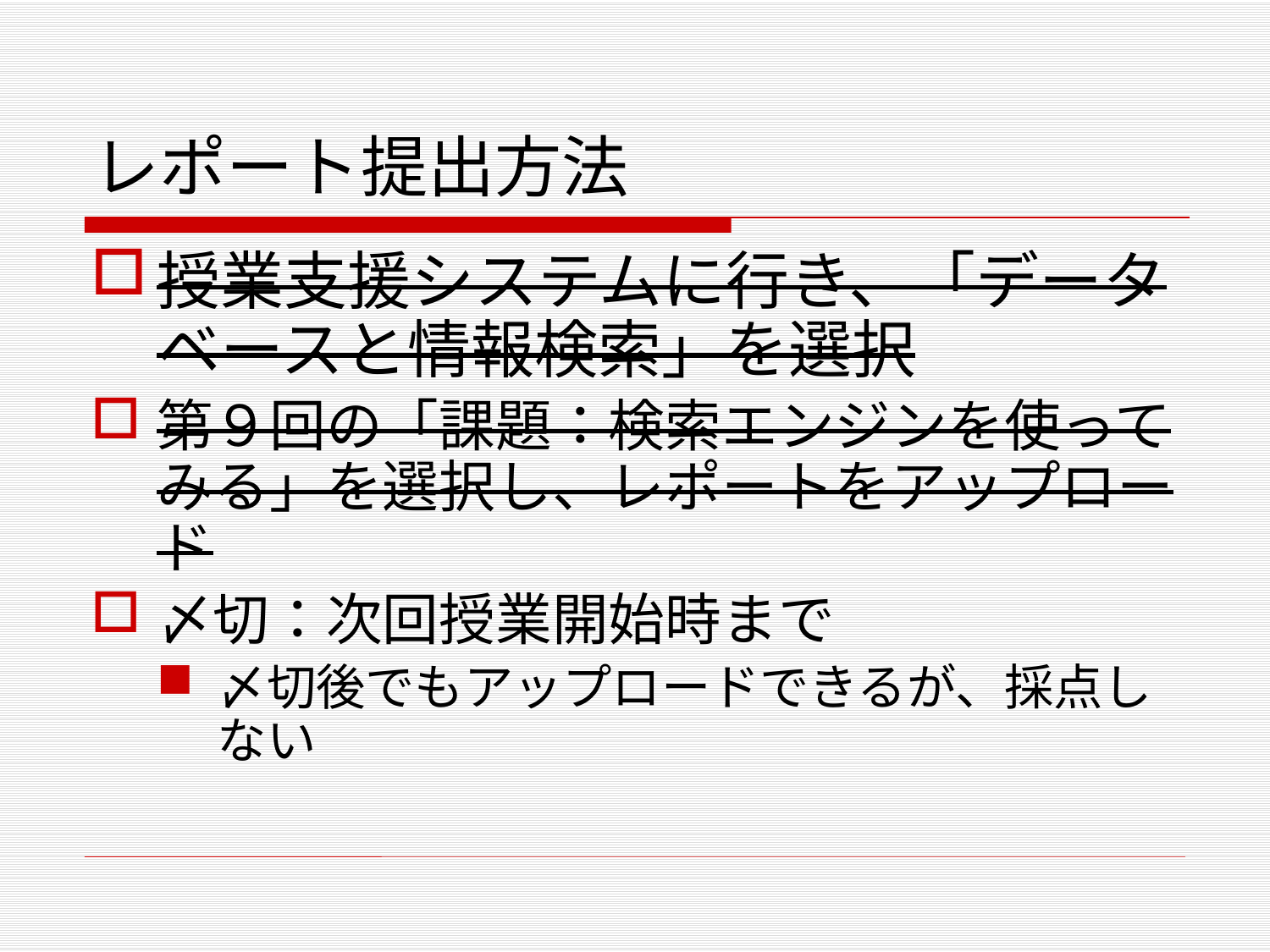

# レポート提出方法
授業支援システムに行き、「データベースと情報検索」を選択
第９回の「課題：検索エンジンを使ってみる」を選択し、レポートをアップロード
〆切：次回授業開始時まで
〆切後でもアップロードできるが、採点しない